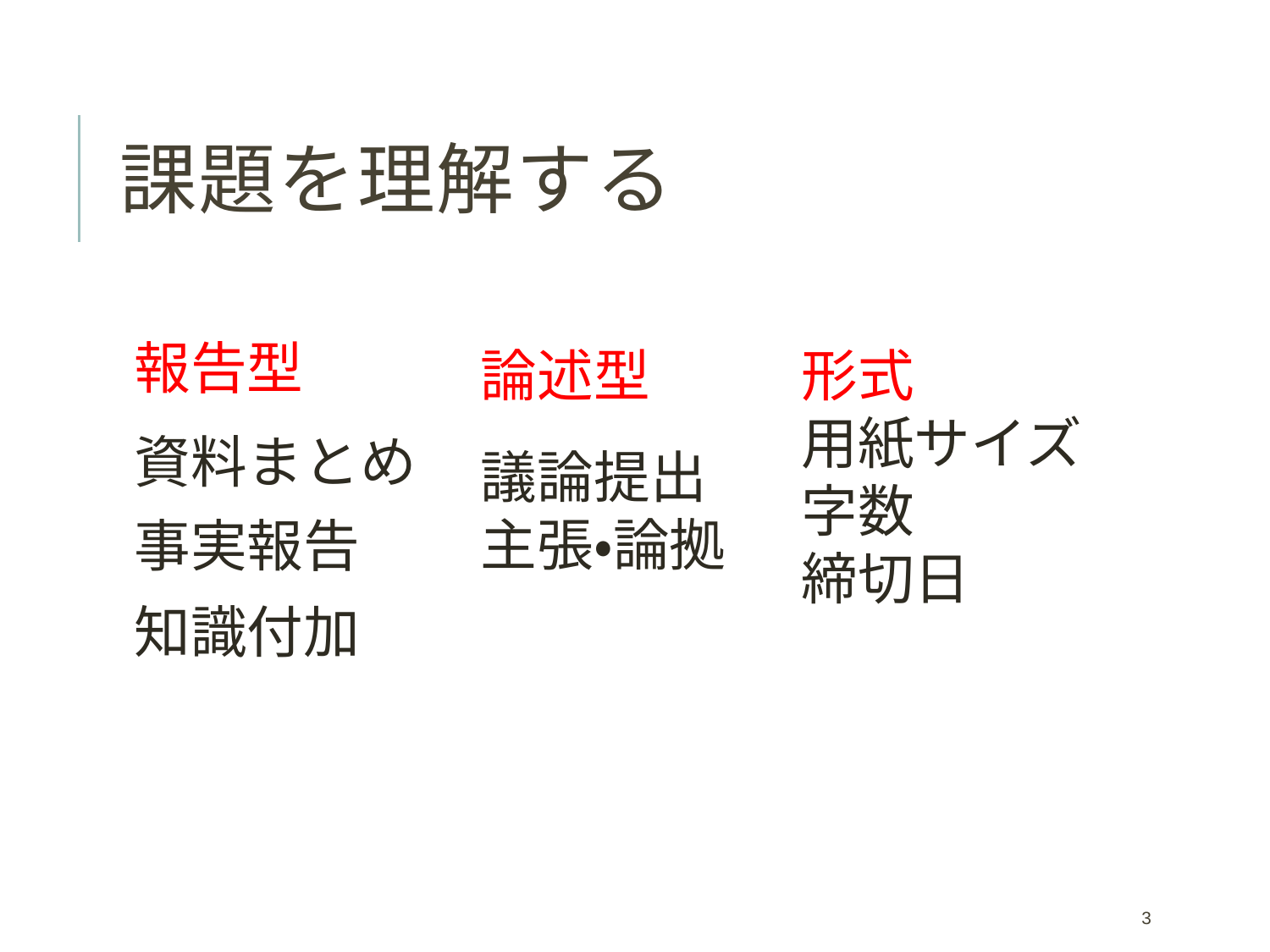

# 課題を理解する
論述型
議論提出
主張・論拠
報告型
資料まとめ
事実報告
知識付加

形式
用紙サイズ
字数
締切日
3